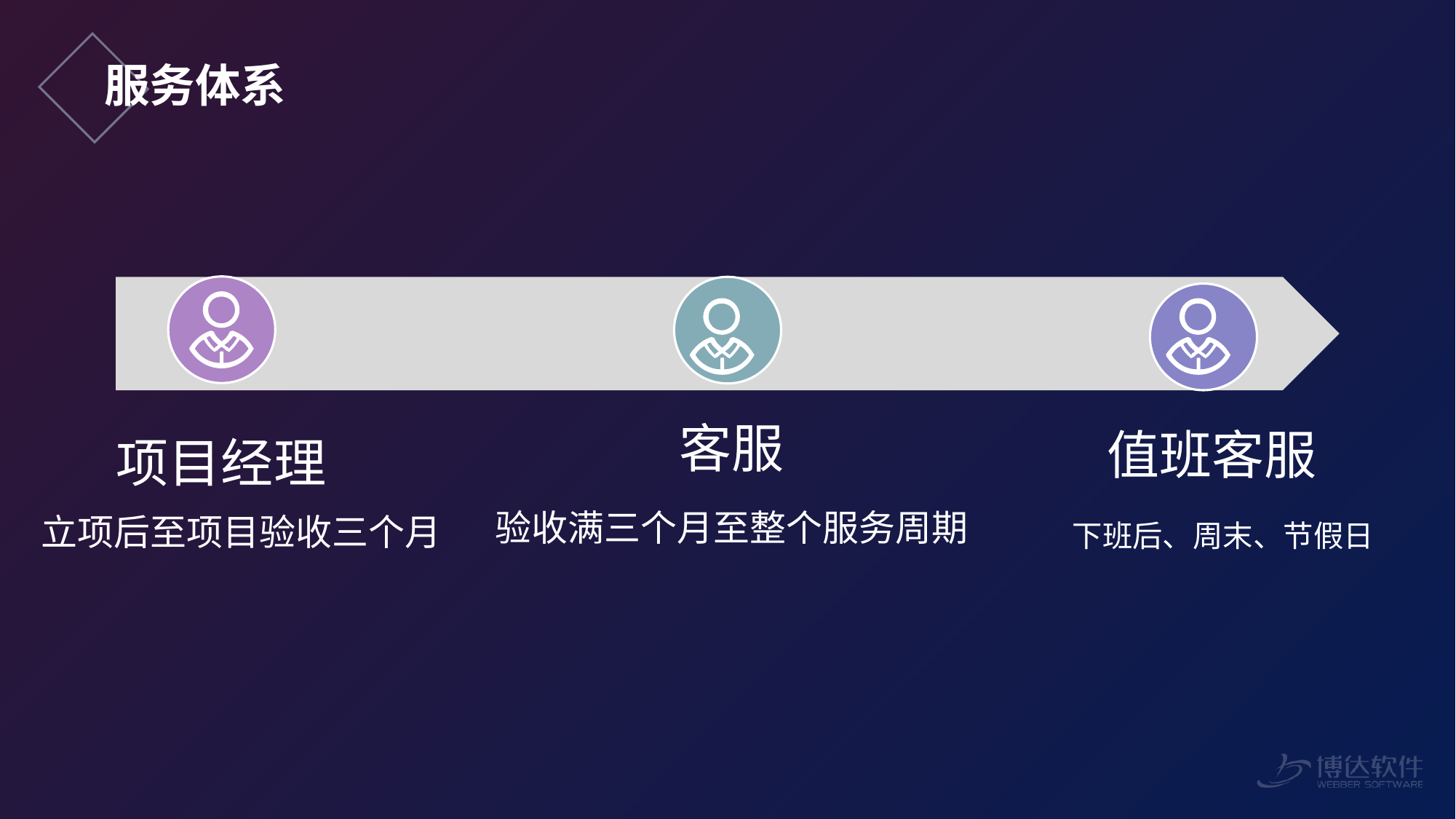

# 服务体系

立项后至项目验收三个月

客服

值班客服

项目经理
下班后、周末、节假日
验收满三个月至整个服务周期